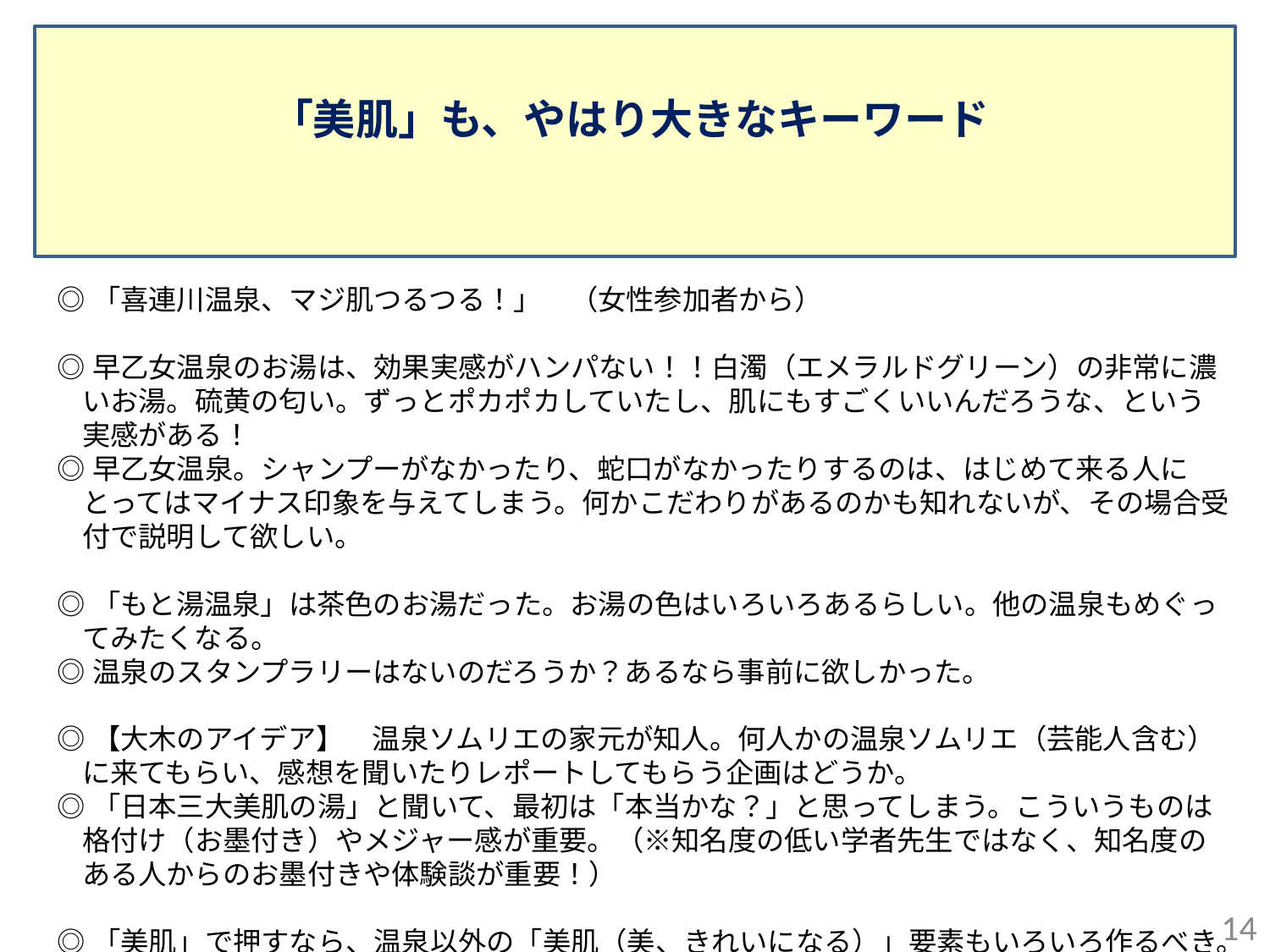

「美肌」も、やはり大きなキーワード
◎「喜連川温泉、マジ肌つるつる！」　（女性参加者から）

◎早乙女温泉のお湯は、効果実感がハンパない！！白濁（エメラルドグリーン）の非常に濃いお湯。硫黄の匂い。ずっとポカポカしていたし、肌にもすごくいいんだろうな、という実感がある！
◎早乙女温泉。シャンプーがなかったり、蛇口がなかったりするのは、はじめて来る人にとってはマイナス印象を与えてしまう。何かこだわりがあるのかも知れないが、その場合受付で説明して欲しい。

◎「もと湯温泉」は茶色のお湯だった。お湯の色はいろいろあるらしい。他の温泉もめぐってみたくなる。
◎温泉のスタンプラリーはないのだろうか？あるなら事前に欲しかった。

◎【大木のアイデア】　温泉ソムリエの家元が知人。何人かの温泉ソムリエ（芸能人含む）に来てもらい、感想を聞いたりレポートしてもらう企画はどうか。
◎「日本三大美肌の湯」と聞いて、最初は「本当かな？」と思ってしまう。こういうものは格付け（お墨付き）やメジャー感が重要。（※知名度の低い学者先生ではなく、知名度のある人からのお墨付きや体験談が重要！）

◎「美肌」で押すなら、温泉以外の「美肌（美、きれいになる）」要素もいろいろ作るべき。食事、睡眠、姿勢など、いろんな美の体験ができるテーマづくりも良いと思う。
14